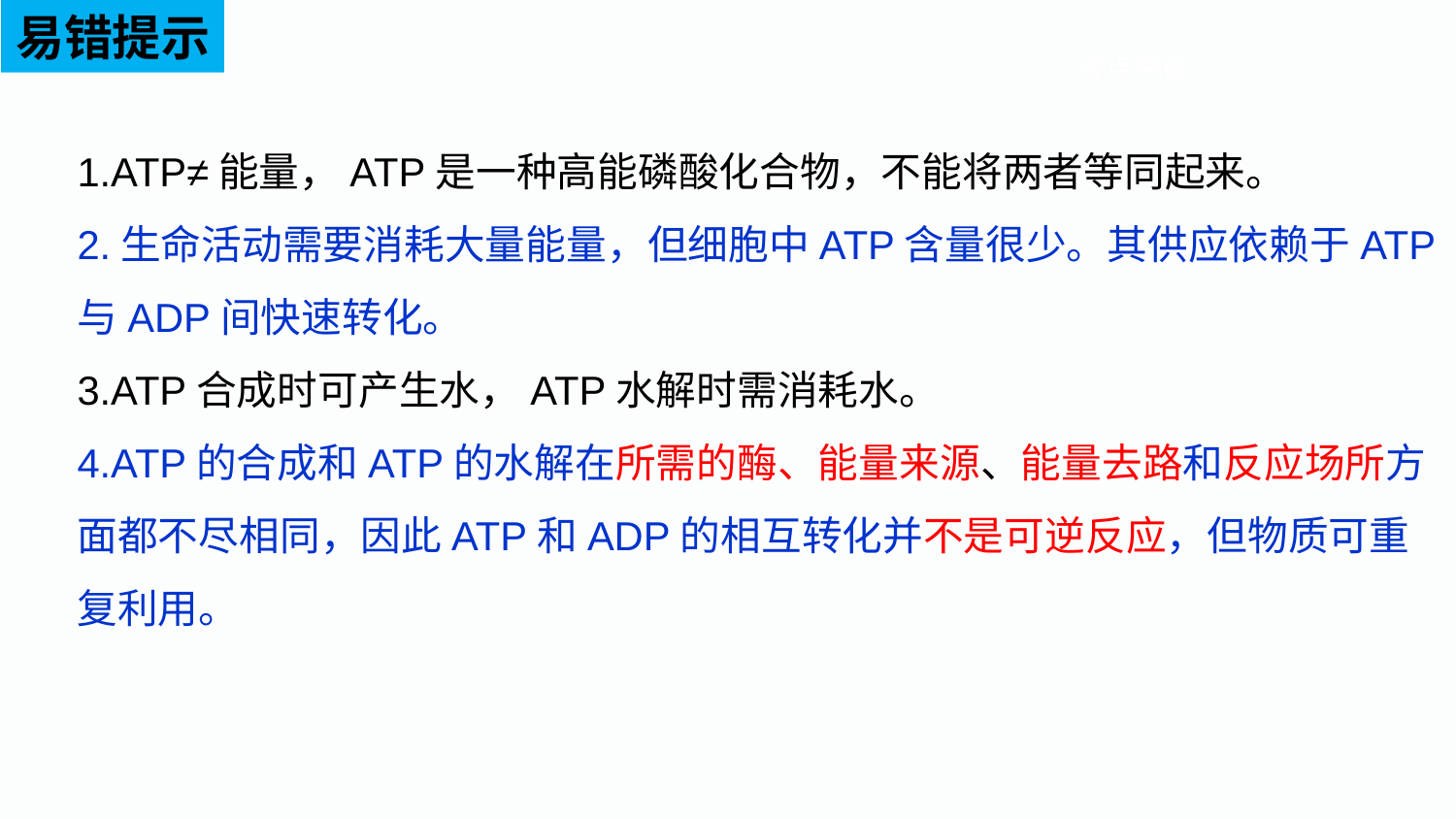

易错提示
1.ATP≠能量，ATP是一种高能磷酸化合物，不能将两者等同起来。
2.生命活动需要消耗大量能量，但细胞中ATP含量很少。其供应依赖于ATP与ADP间快速转化。
3.ATP合成时可产生水，ATP水解时需消耗水。
4.ATP的合成和ATP的水解在所需的酶、能量来源、能量去路和反应场所方面都不尽相同，因此ATP和ADP的相互转化并不是可逆反应，但物质可重复利用。